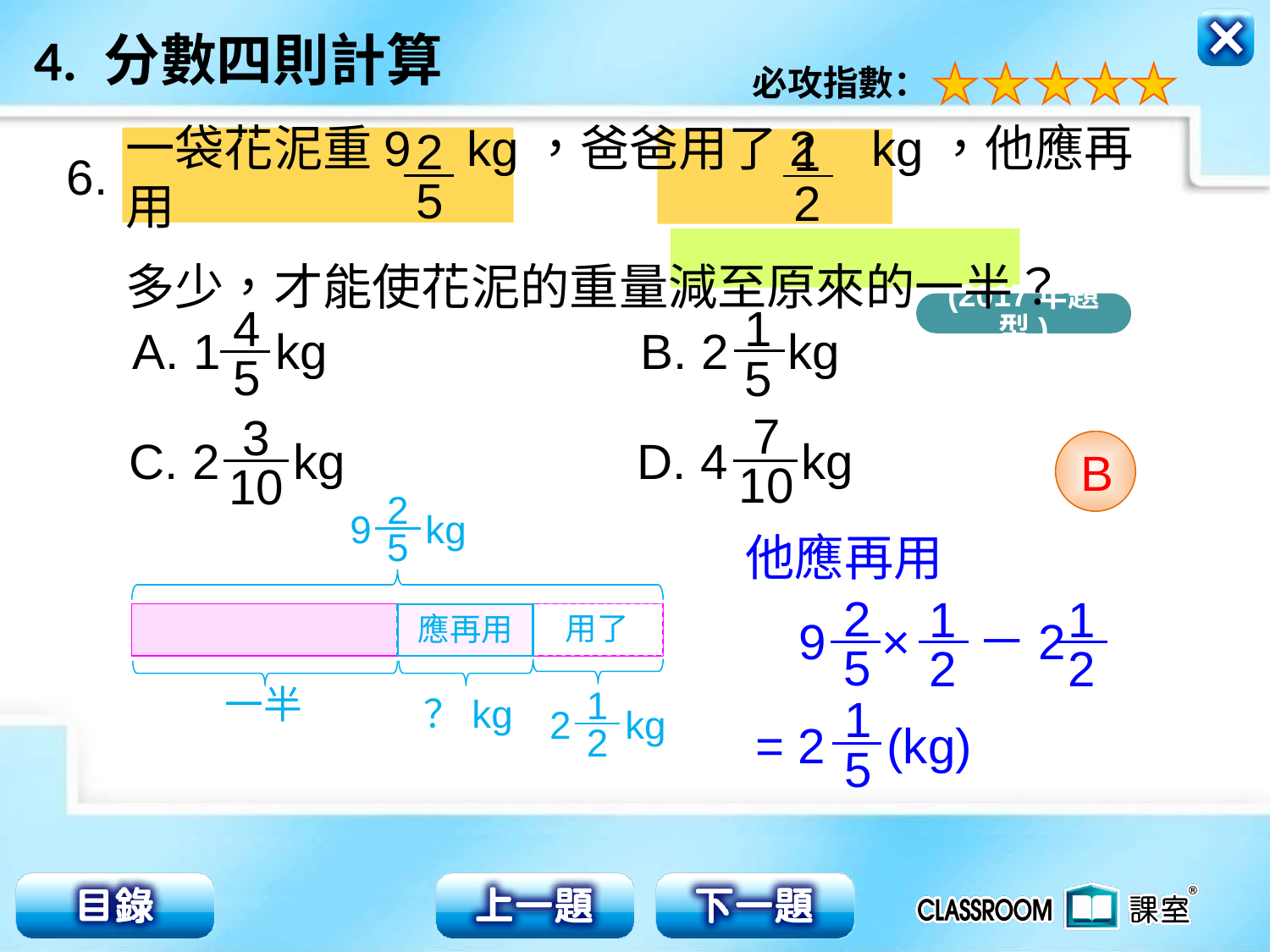

2
5
1
2
一袋花泥重9    kg，爸爸用了2    kg，他應再用
多少，才能使花泥的重量減至原來的一半？

6.

(2017年題型)
4
5
1
5
A. 1    			B. 2
kg
kg
7
10
3
10
C. 2 				D. 4
kg
kg

B
2
5
9     kg
他應再用

2
5
1
2
1
2
9    ×    －2
用了

應再用

一半
1
2
2     kg
1
5
= 2
(kg)
？kg